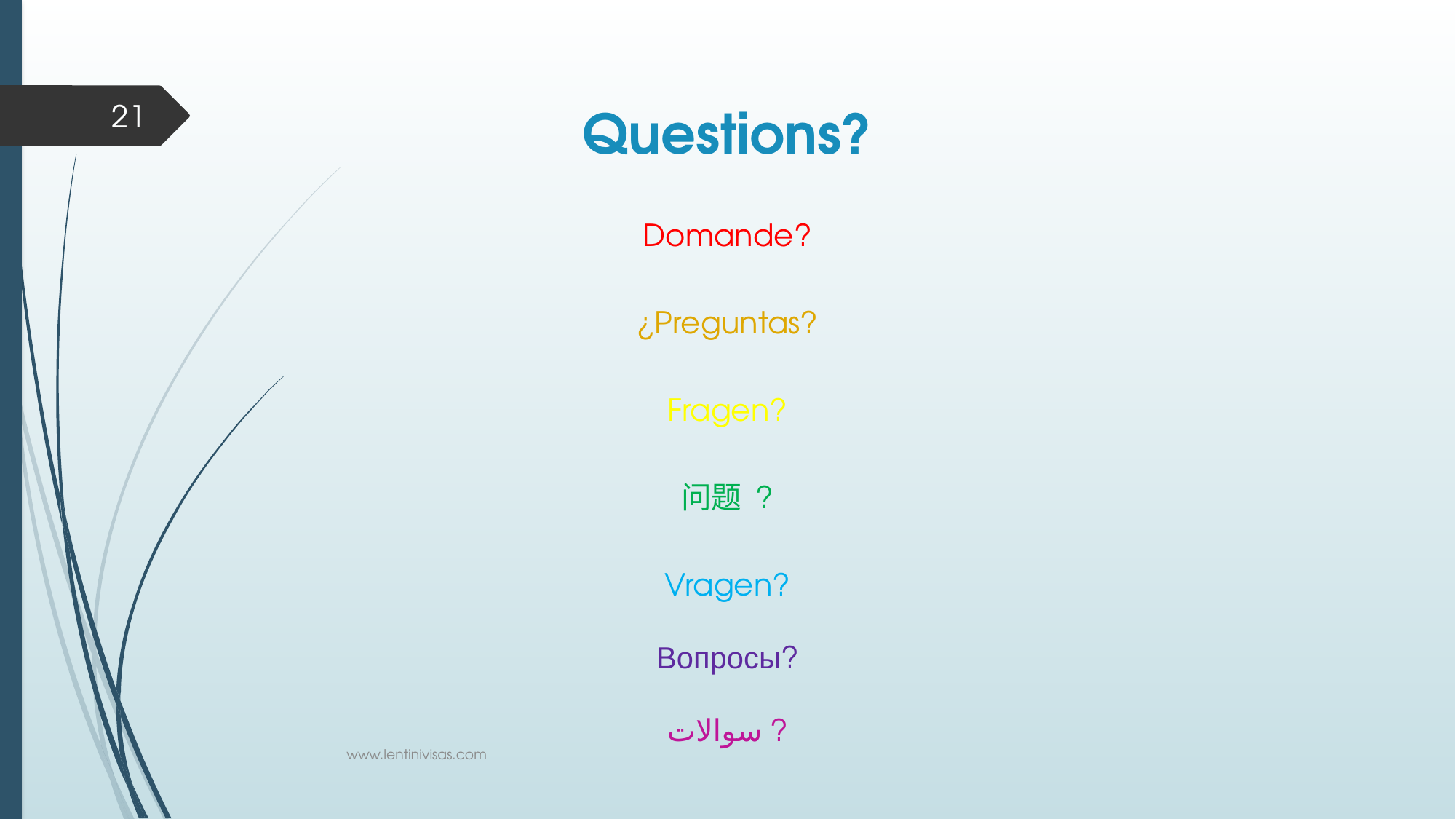

21
Questions?

Domande?

¿Preguntas?

Fragen?

问题 ?

Vragen?

Вопросы?

سوالات ?
       www.lentinivisas.com